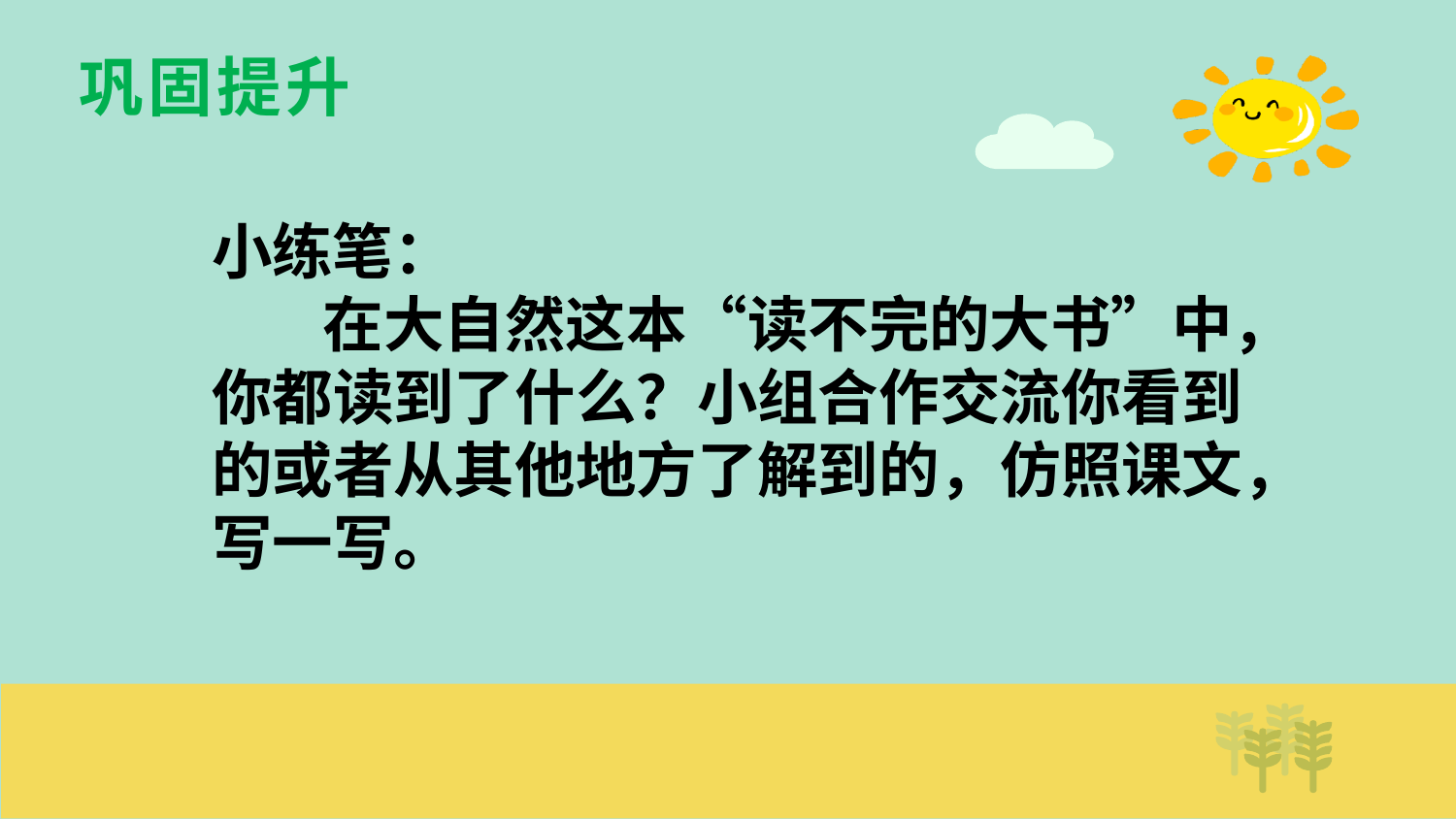

巩固提升
小练笔：
       在大自然这本“读不完的大书”中，你都读到了什么？小组合作交流你看到的或者从其他地方了解到的，仿照课文，写一写。